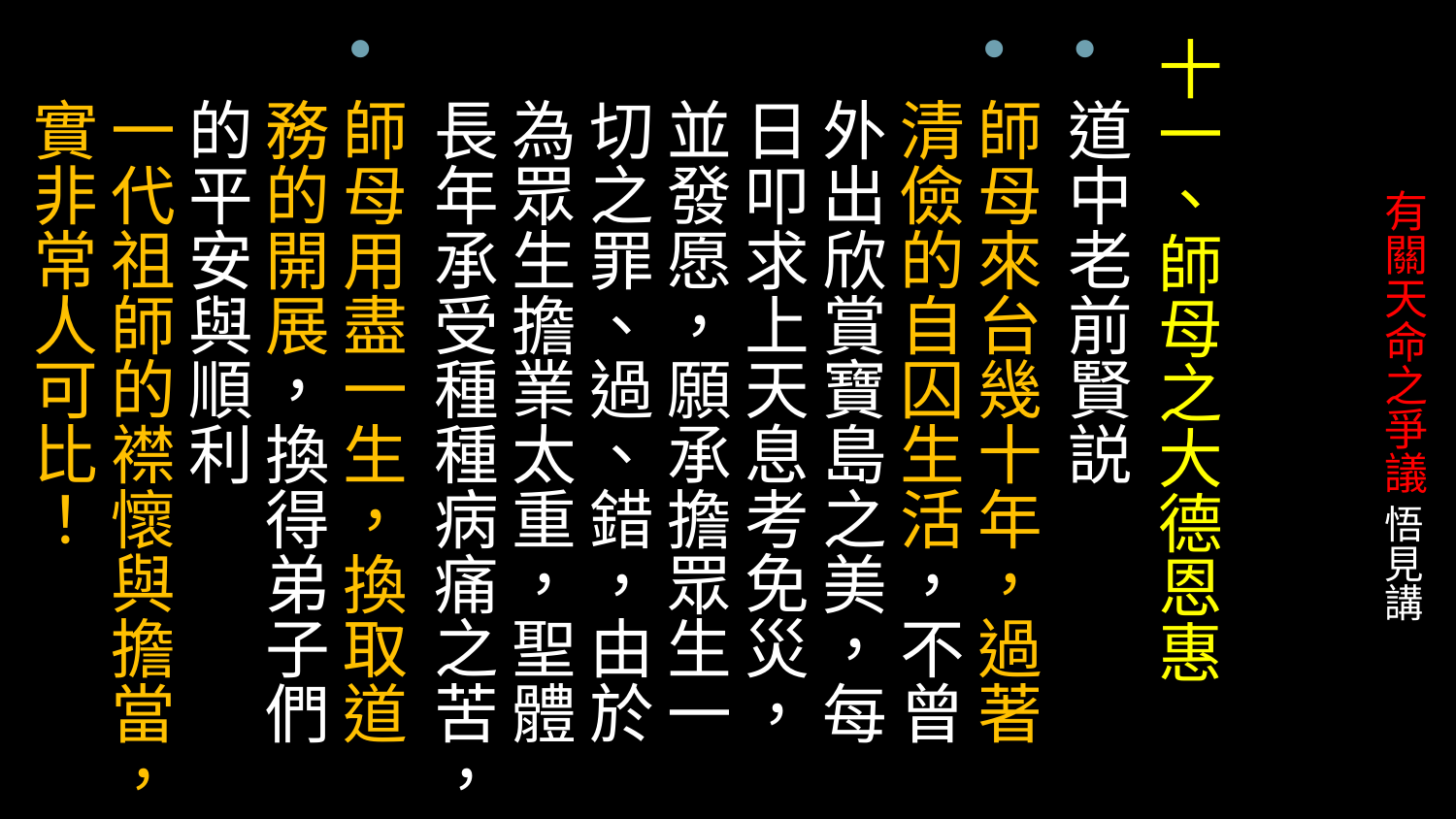

十一、師母之大德恩惠
道中老前賢説
師母來台幾十年，過著清儉的自囚生活，不曾外出欣賞寶島之美，每日叩求上天息考免災，
並發愿，願承擔眾生一切之罪、過、錯，由於為眾生擔業太重，聖體長年承受種種病痛之苦，
師母用盡一生，換取道務的開展，換得弟子們的平安與順利
一代祖師的襟懷與擔當，實非常人可比！
# 有關天命之爭議 悟見講